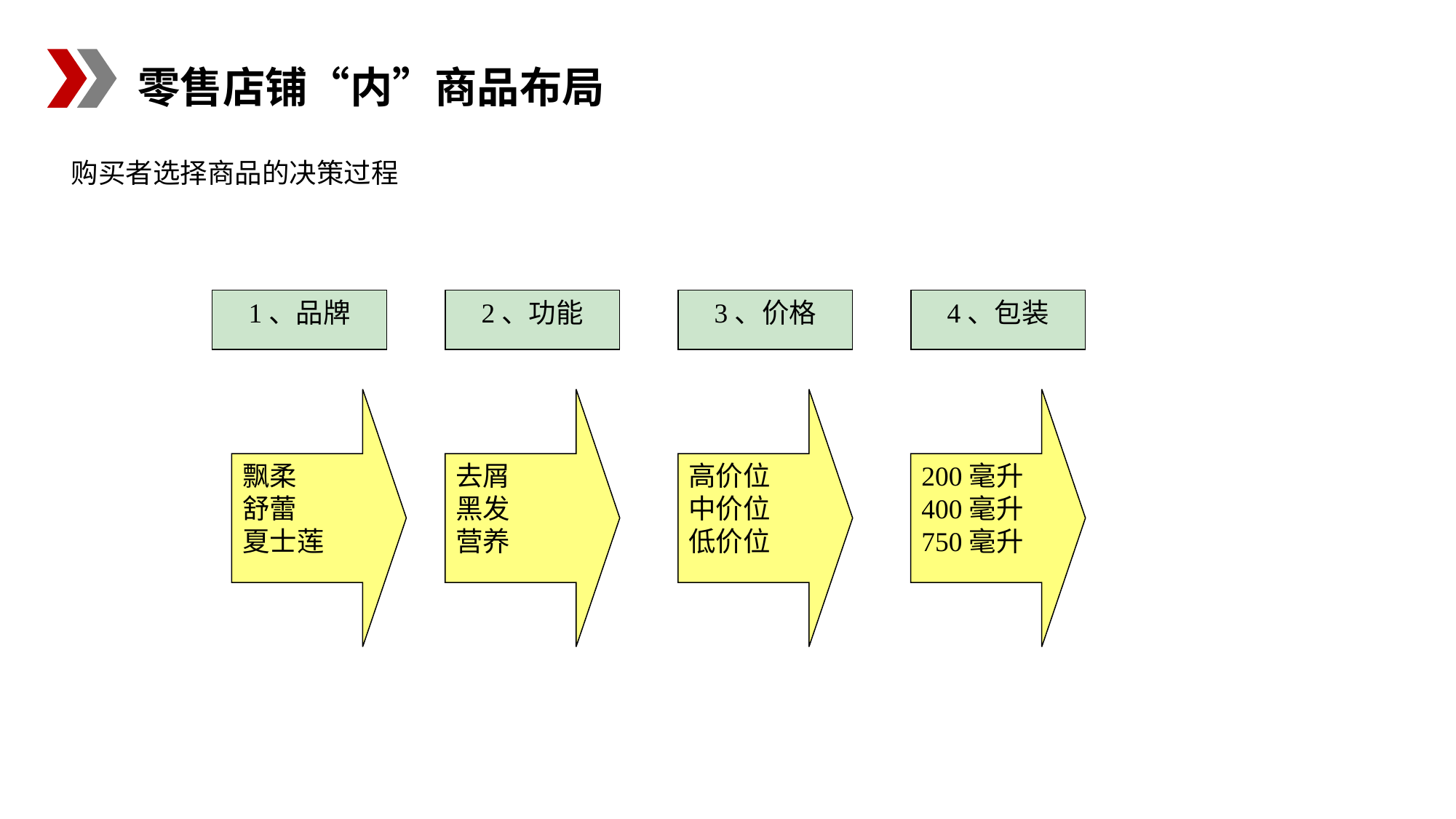

零售店铺“内”商品布局

购买者选择商品的决策过程

1、品牌
2、功能
3、价格
4、包装
飘柔
舒蕾
夏士莲

去屑
黑发
营养

高价位
中价位
低价位

200毫升
400毫升
750毫升